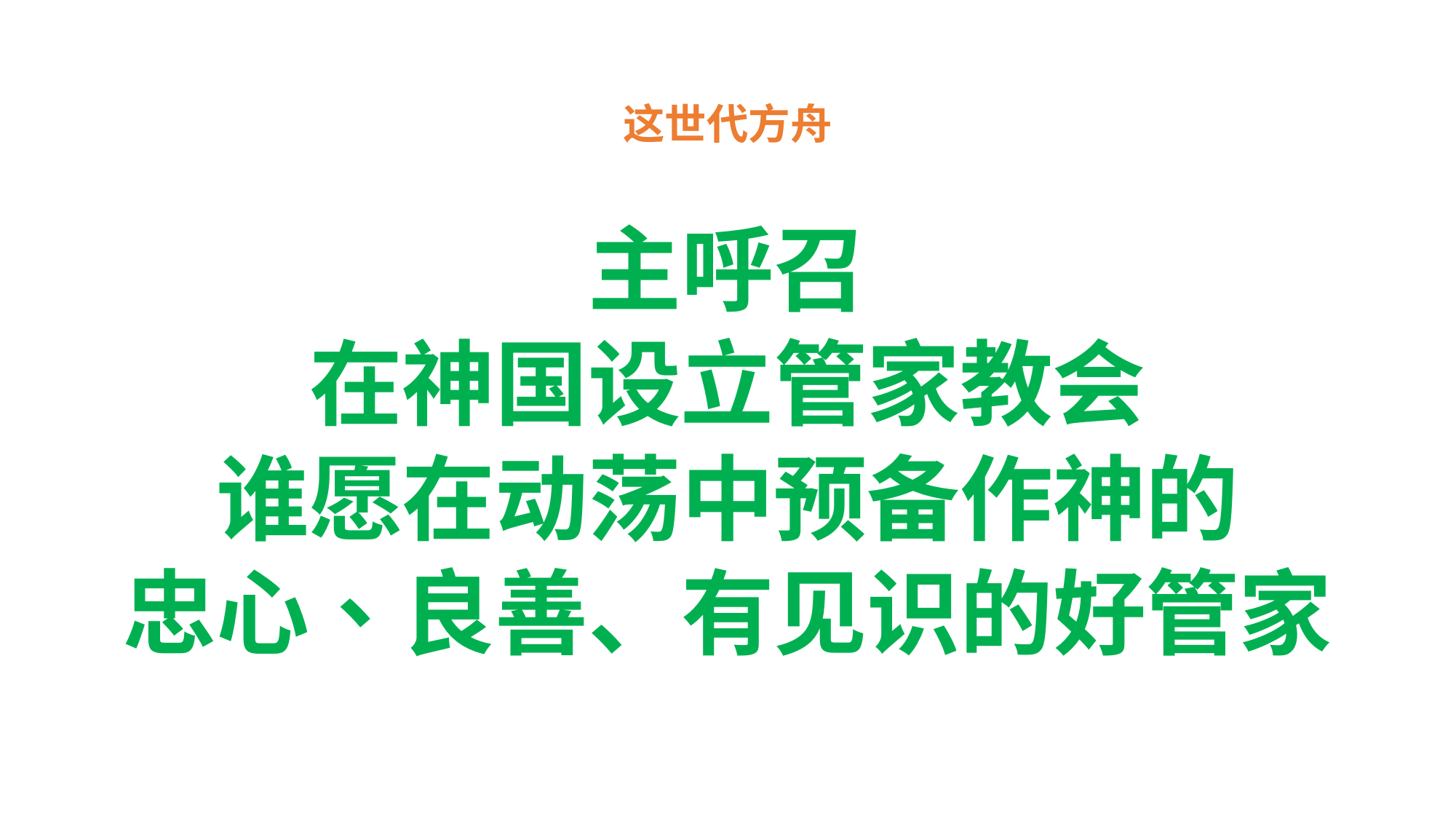

# 这世代方舟
主呼召
在神国设立管家教会
谁愿在动荡中预备作神的
忠心、良善、有见识的好管家